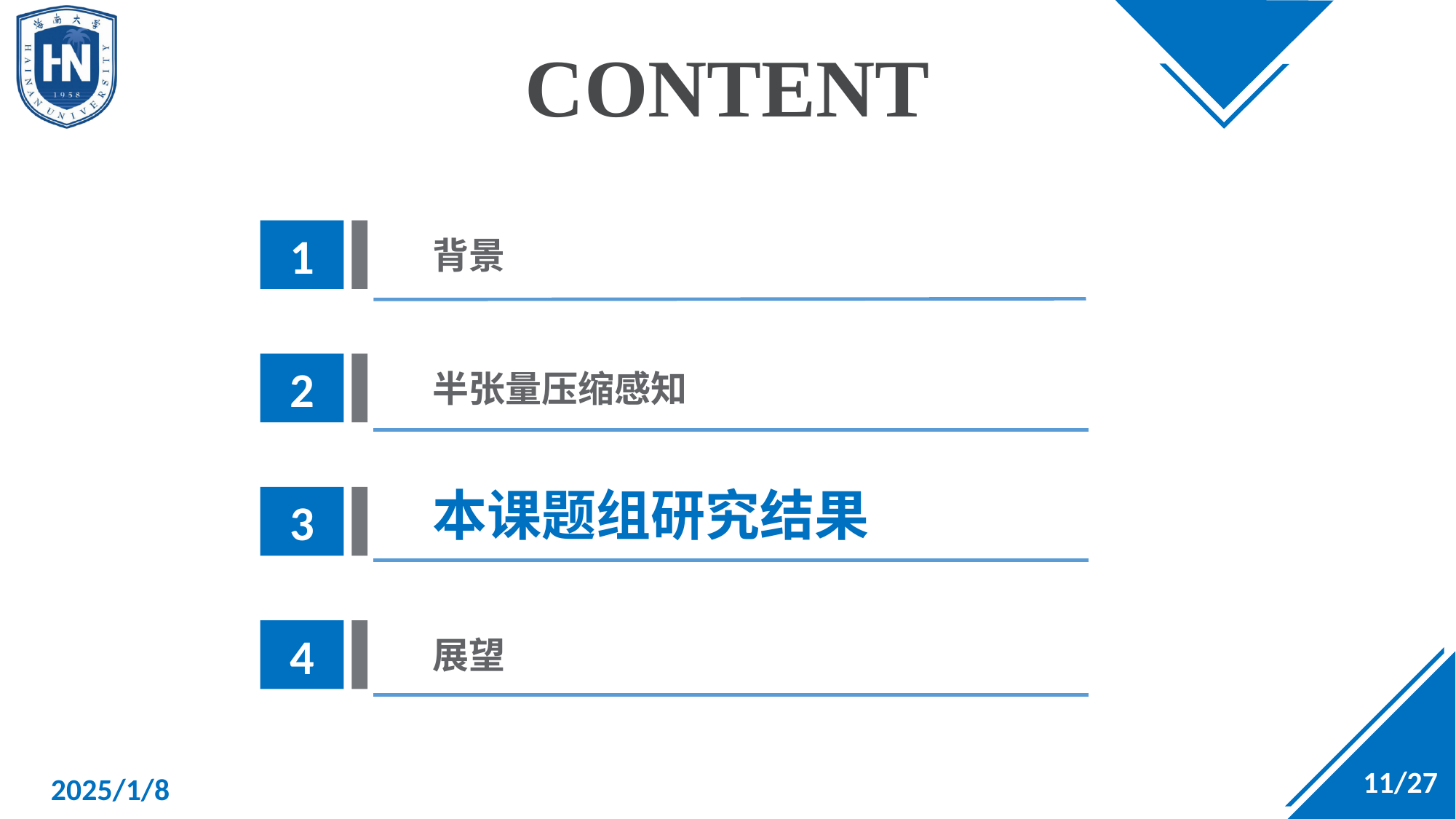

CONTENT
1

背景
2

半张量压缩感知
本课题组研究结果
3

4

展望
11/27
2025/1/8